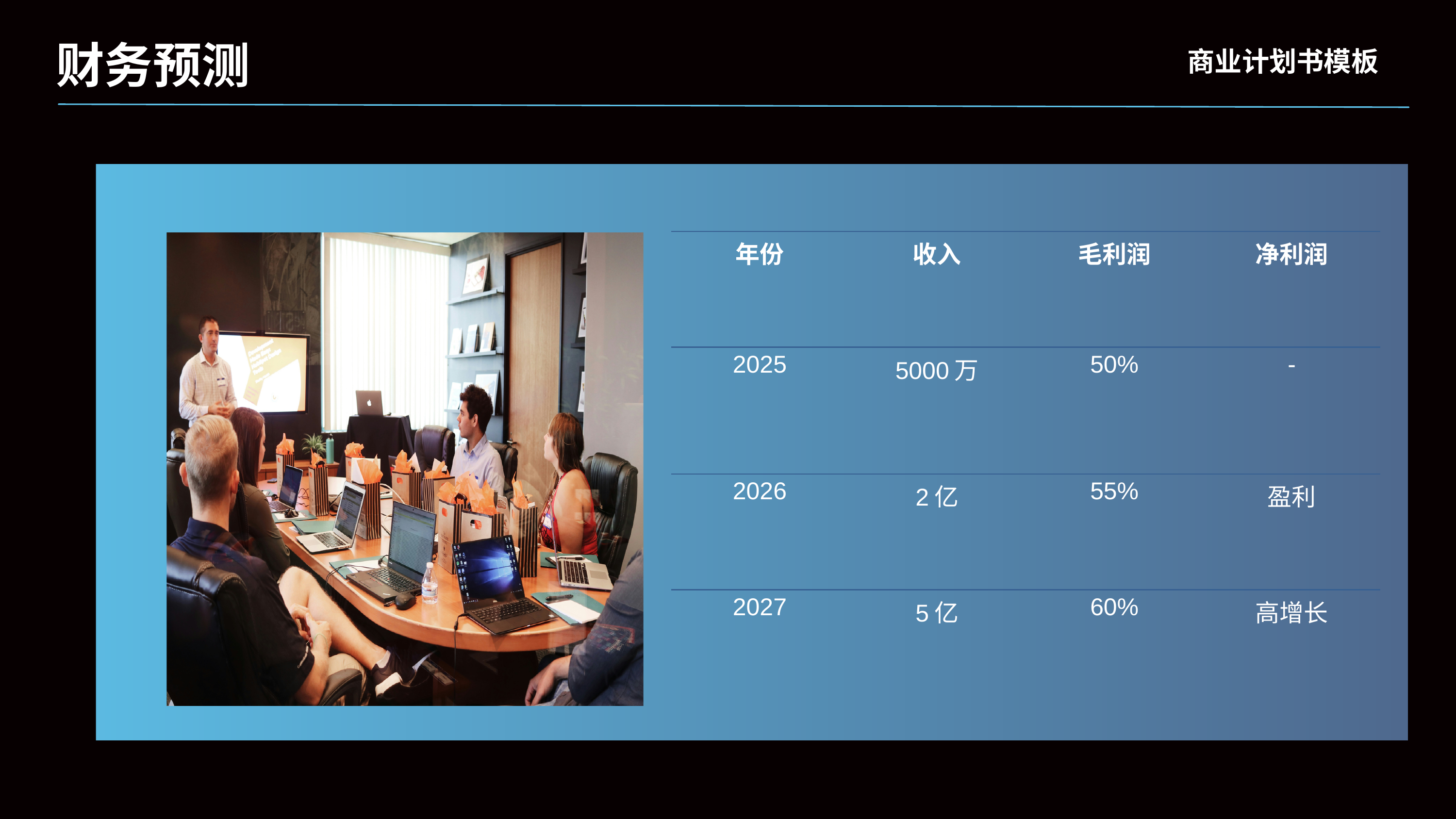

财务预测
商业计划书模板

| 年份 | 收入 | 毛利润 | 净利润 |
| --- | --- | --- | --- |
| 2025 | 5000万 | 50% | - |
| 2026 | 2亿 | 55% | 盈利 |
| 2027 | 5亿 | 60% | 高增长 |